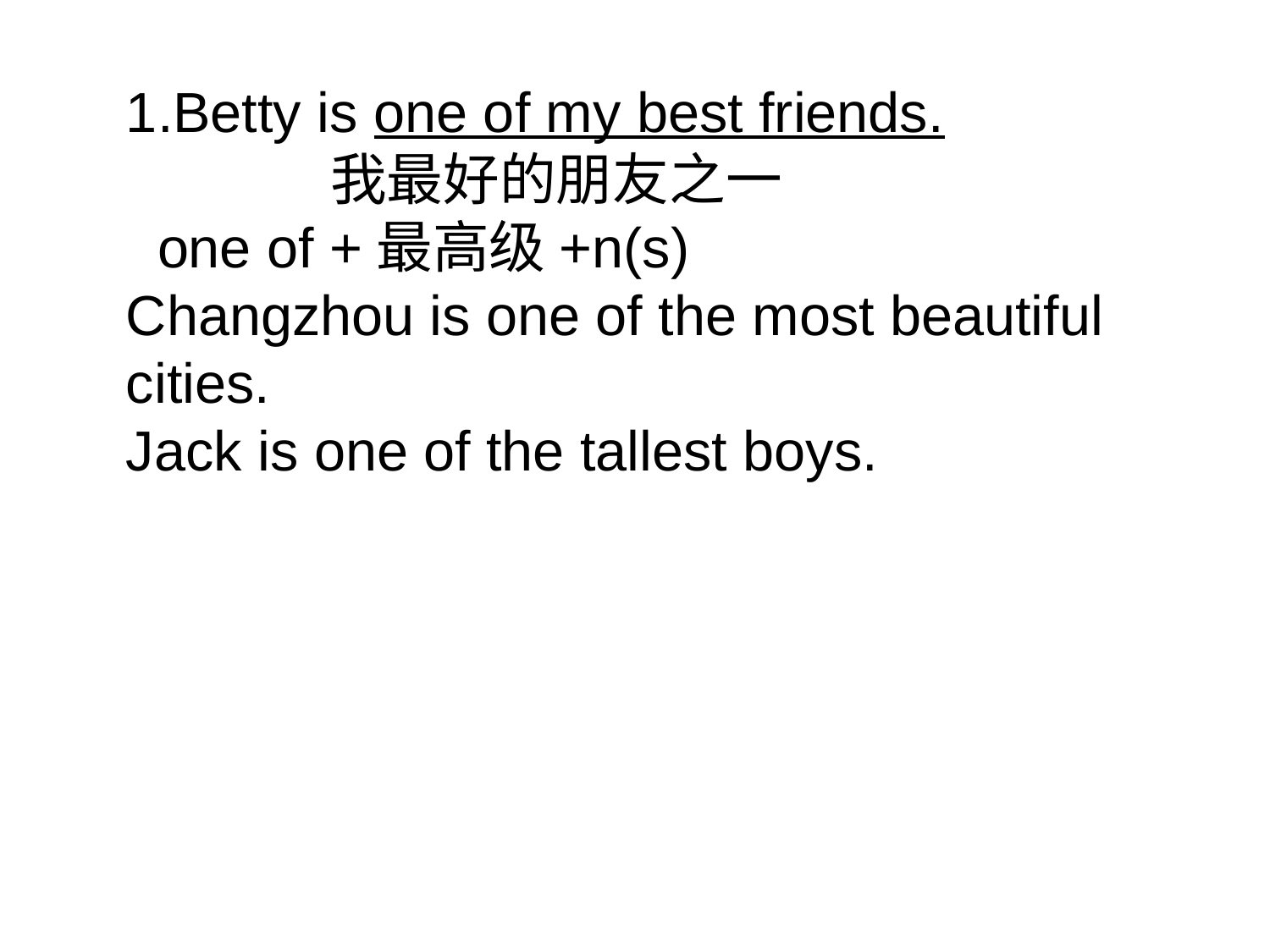

1.Betty is one of my best friends.
               我最好的朋友之一
  one of +最高级+n(s)
Changzhou is one of the most beautiful cities.
Jack is one of the tallest boys.